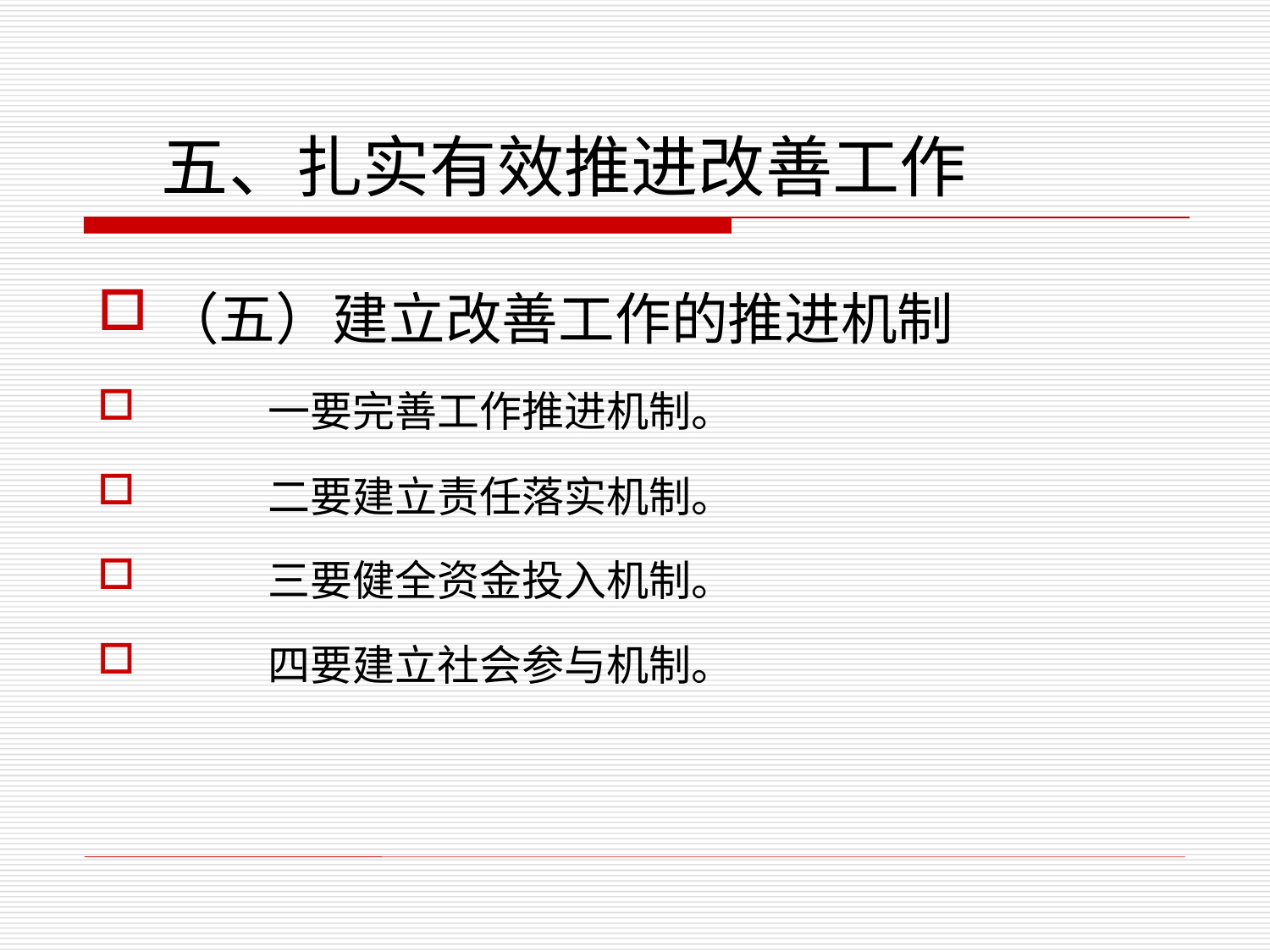

五、扎实有效推进改善工作
（五）建立改善工作的推进机制
          一要完善工作推进机制。
          二要建立责任落实机制。
          三要健全资金投入机制。
          四要建立社会参与机制。